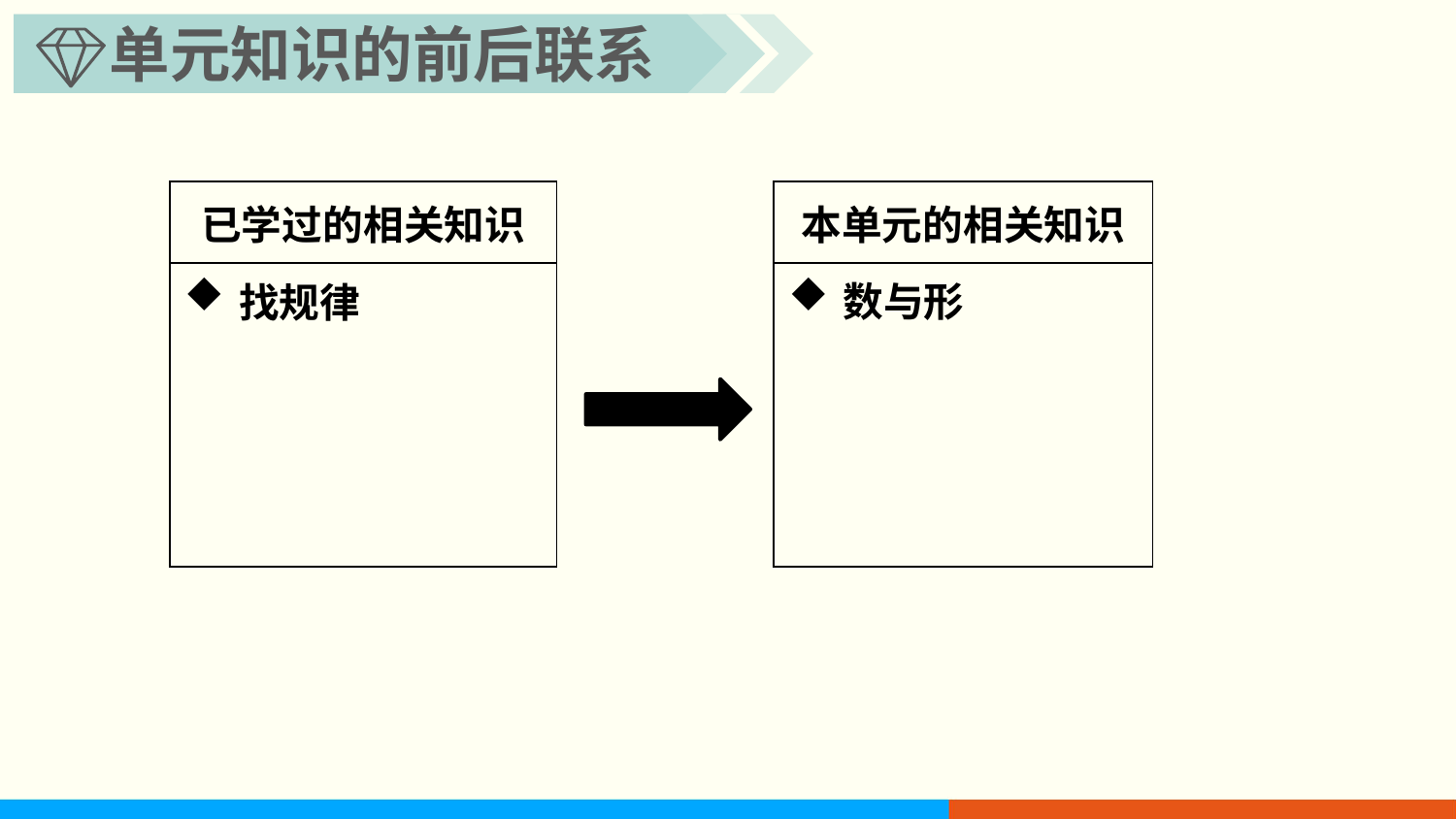

单元知识的前后联系

| 已学过的相关知识 |
| --- |
| 找规律 |
| 本单元的相关知识 |
| --- |
| 数与形 |